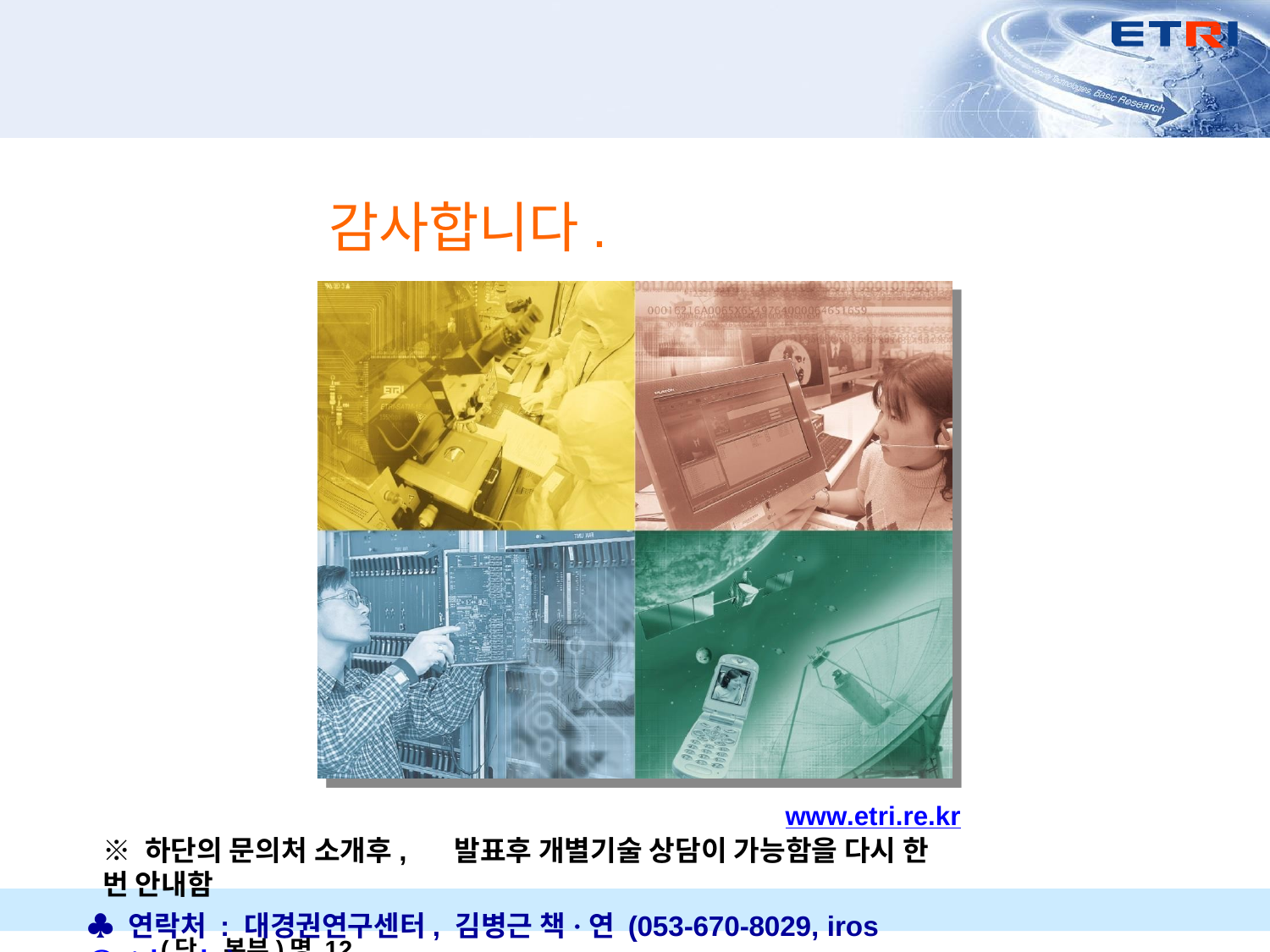

# 감사합니다.

www.etri.re.kr
※ 하단의 문의처 소개후,	발표후 개별기술 상담이 가능함을 다시 한 번 안내함
♣ 연락처 : 대경권연구센터, 김병근 책·연 (053-670-8029, iros@etri.re.kr)
정윤수 책·연 (053-670-8026, yoonsu@etri.re.kr)
Proprietary	ETRI OOO연구소(단, 본부)명 12